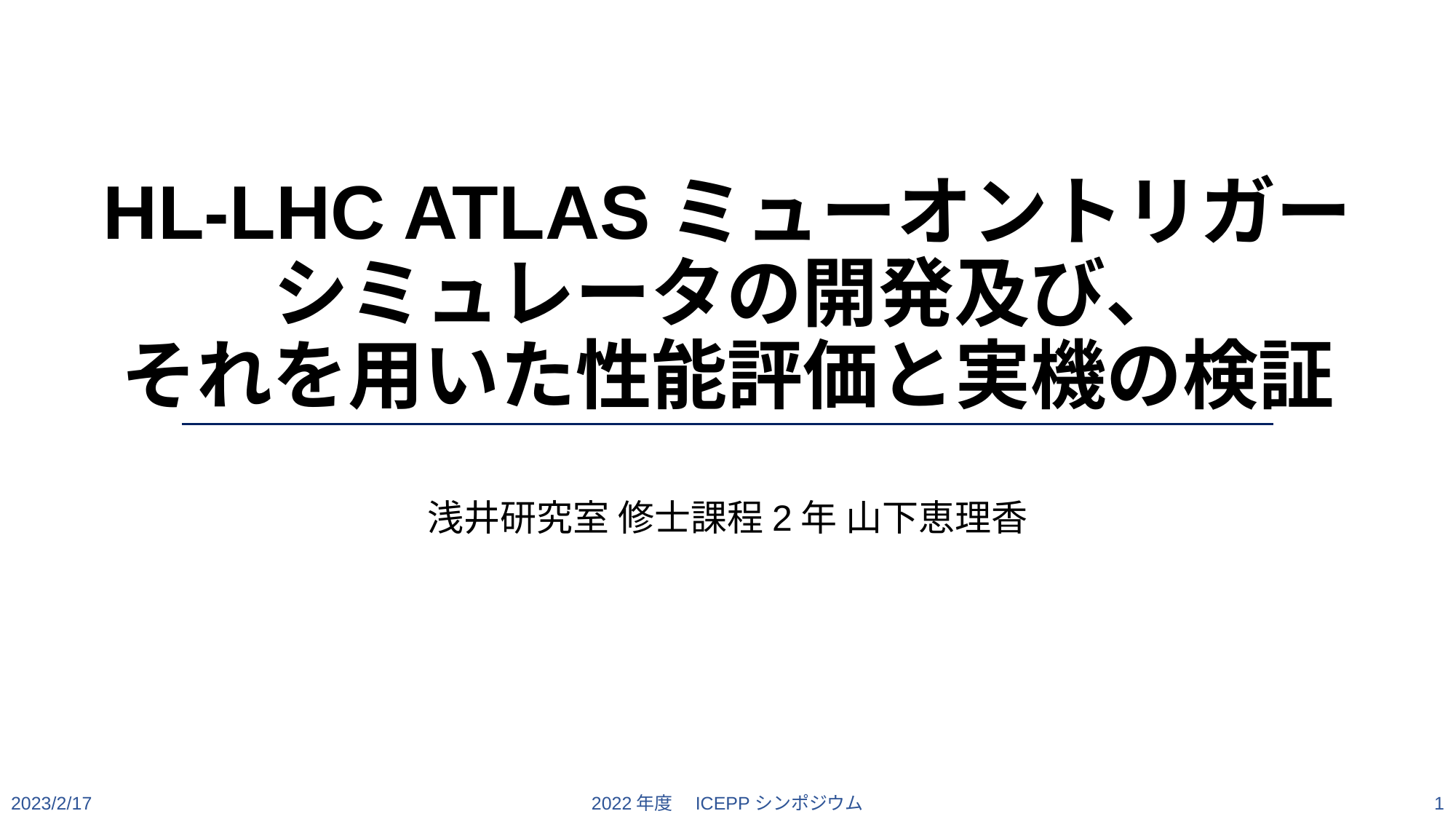

# HL-LHC ATLASミューオントリガー シミュレータの開発及び、 それを用いた性能評価と実機の検証

浅井研究室 修士課程2年 山下恵理香
2023/2/17
2022年度　ICEPPシンポジウム
1